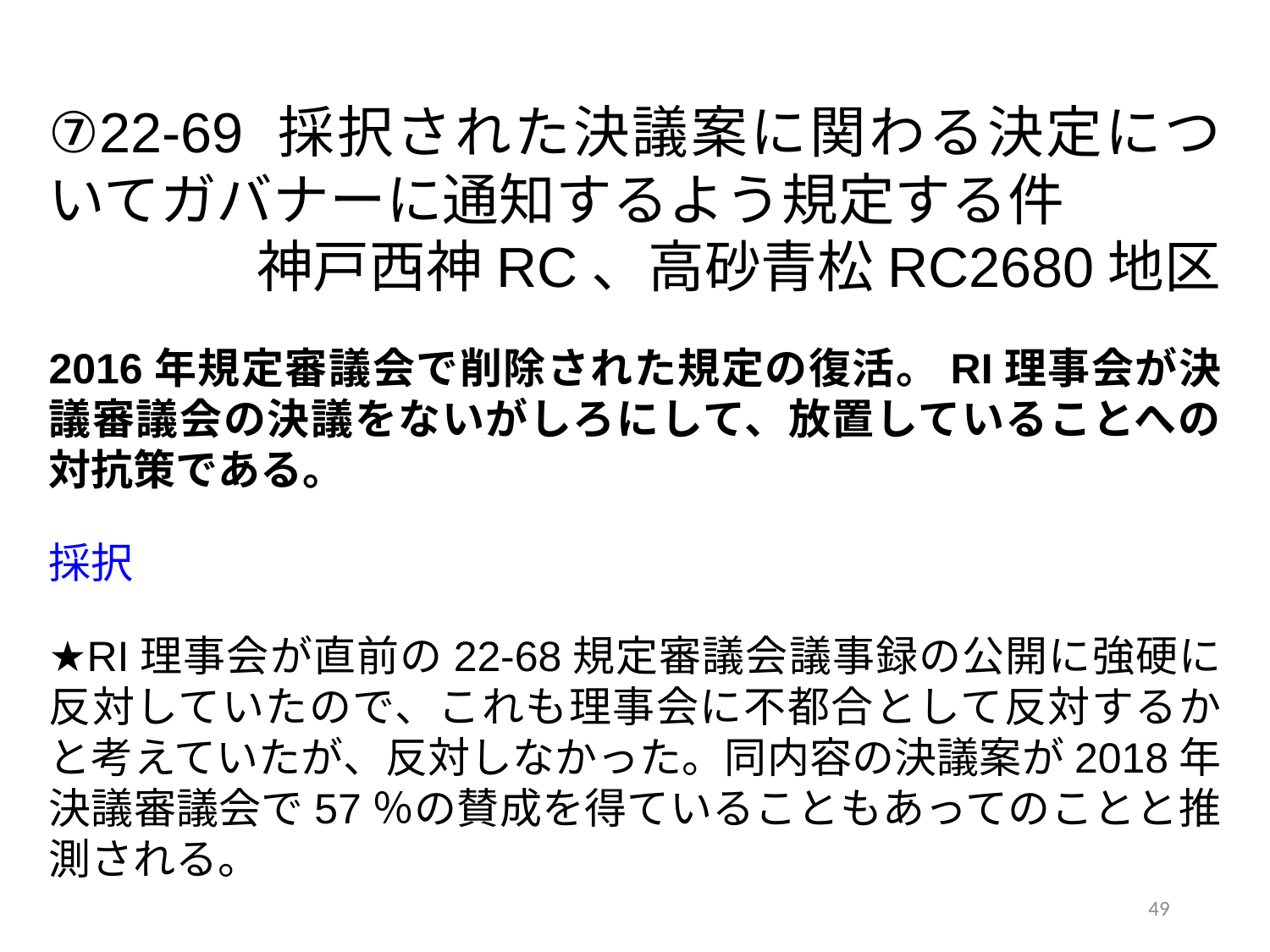

⑦22-69 採択された決議案に関わる決定についてガバナーに通知するよう規定する件
神戸西神RC、高砂青松RC2680地区

2016年規定審議会で削除された規定の復活。RI理事会が決議審議会の決議をないがしろにして、放置していることへの対抗策である。

採択

★RI理事会が直前の22-68規定審議会議事録の公開に強硬に反対していたので、これも理事会に不都合として反対するかと考えていたが、反対しなかった。同内容の決議案が2018年決議審議会で57％の賛成を得ていることもあってのことと推測される。
49